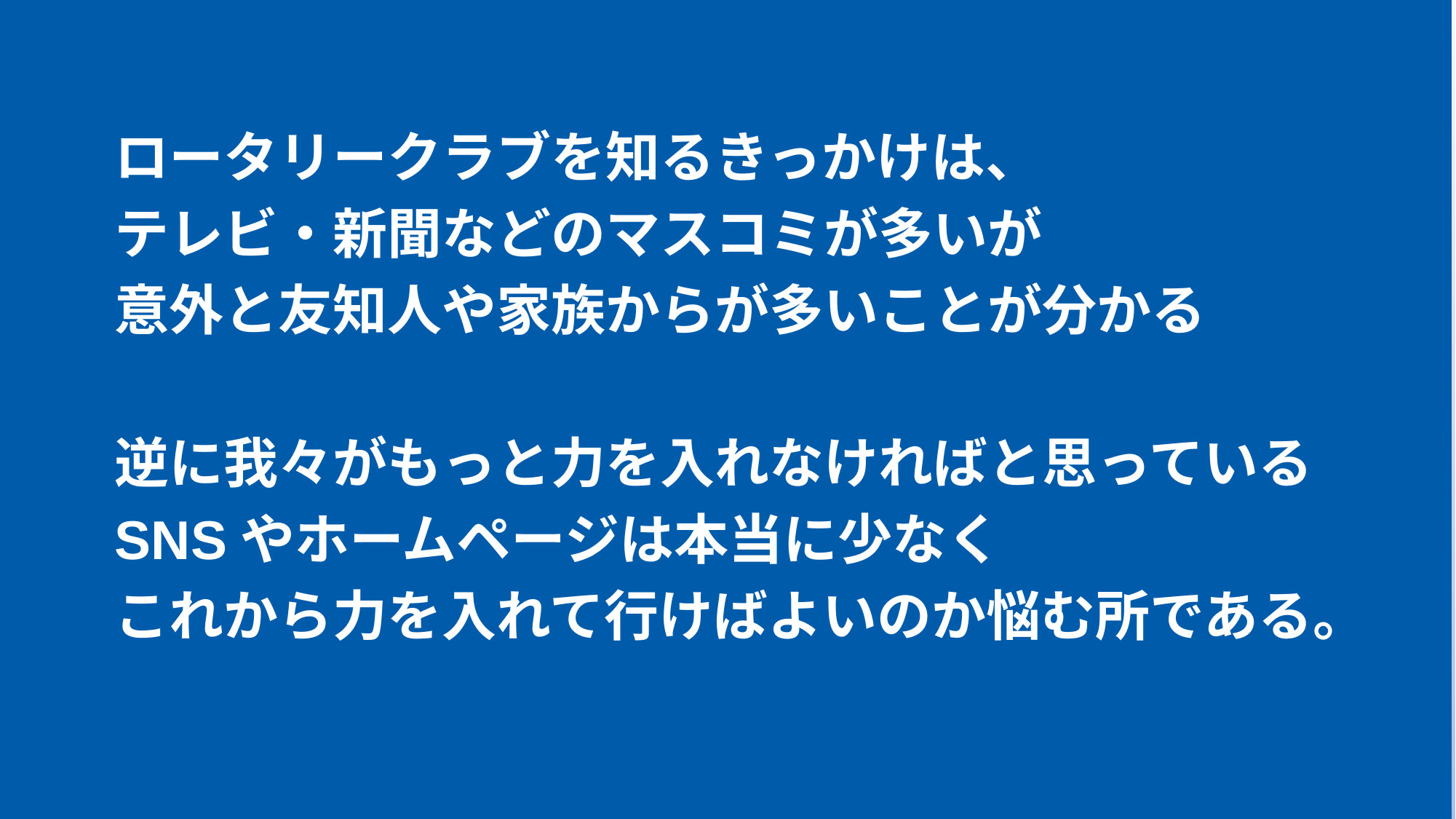

ロータリークラブを知るきっかけは、
テレビ・新聞などのマスコミが多いが
意外と友知人や家族からが多いことが分かる

逆に我々がもっと力を入れなければと思っている
SNSやホームページは本当に少なく
これから力を入れて行けばよいのか悩む所である。
Title Page Option